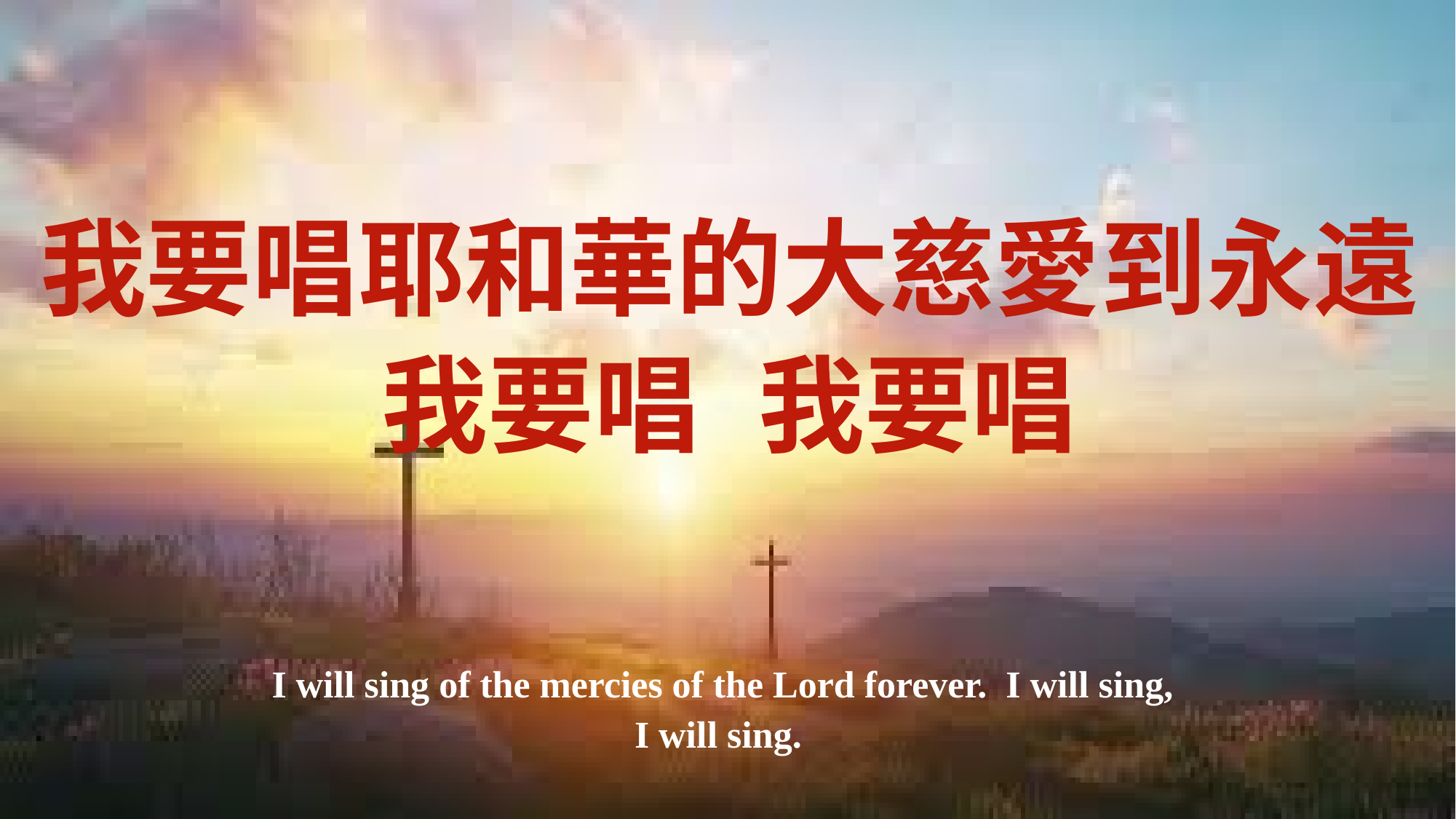

我要唱耶和華的大慈愛到永遠
我要唱  我要唱
I will sing of the mercies of the Lord forever.  I will sing,
I will sing.
18